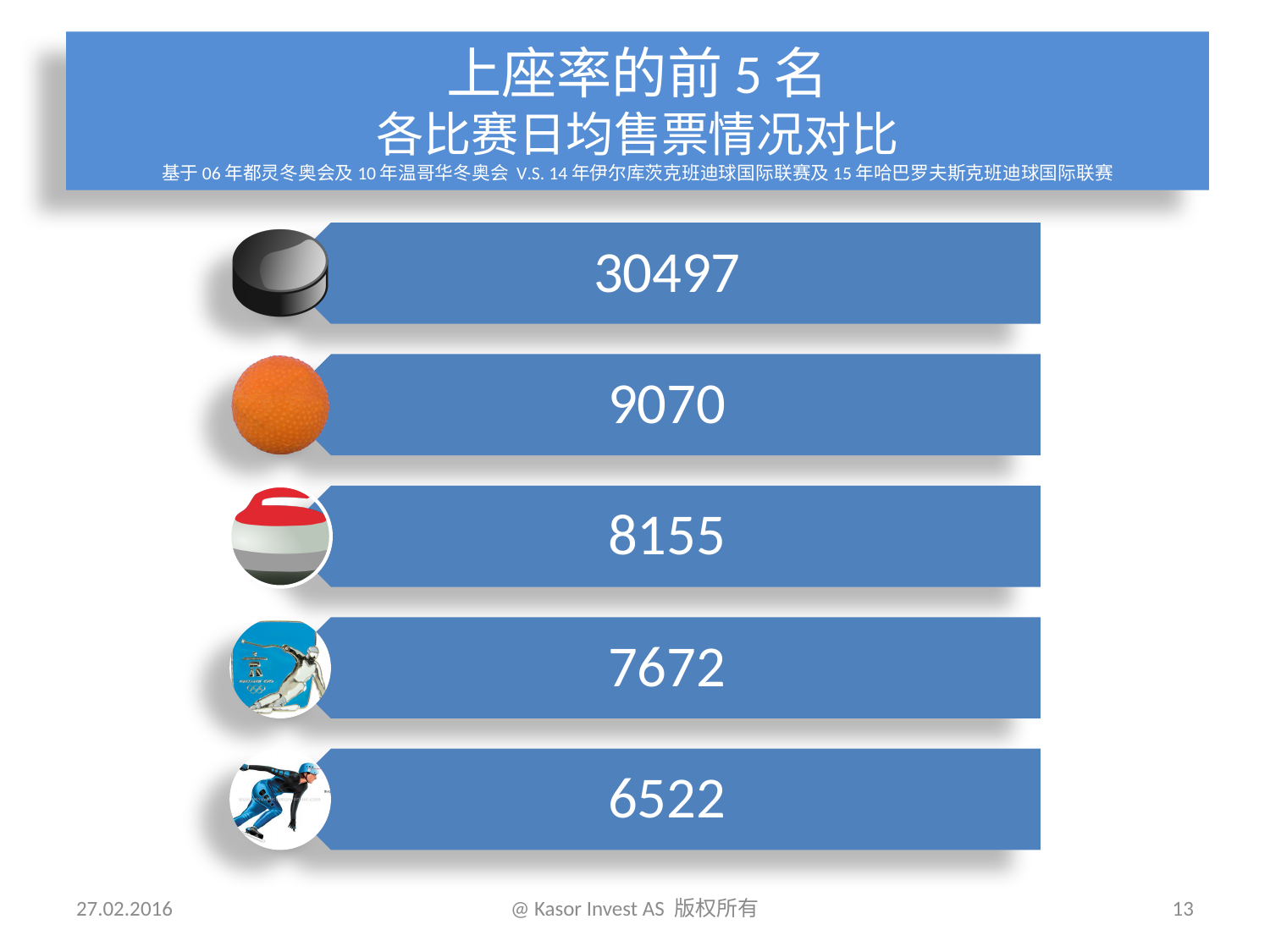

# 上座率的前5名 各比赛日均售票情况对比 基于06年都灵冬奥会及10年温哥华冬奥会 V.S. 14年伊尔库茨克班迪球国际联赛及15年哈巴罗夫斯克班迪球国际联赛
30497
9070
8155
7672
6522
27.02.2016
@ Kasor Invest AS 版权所有
13